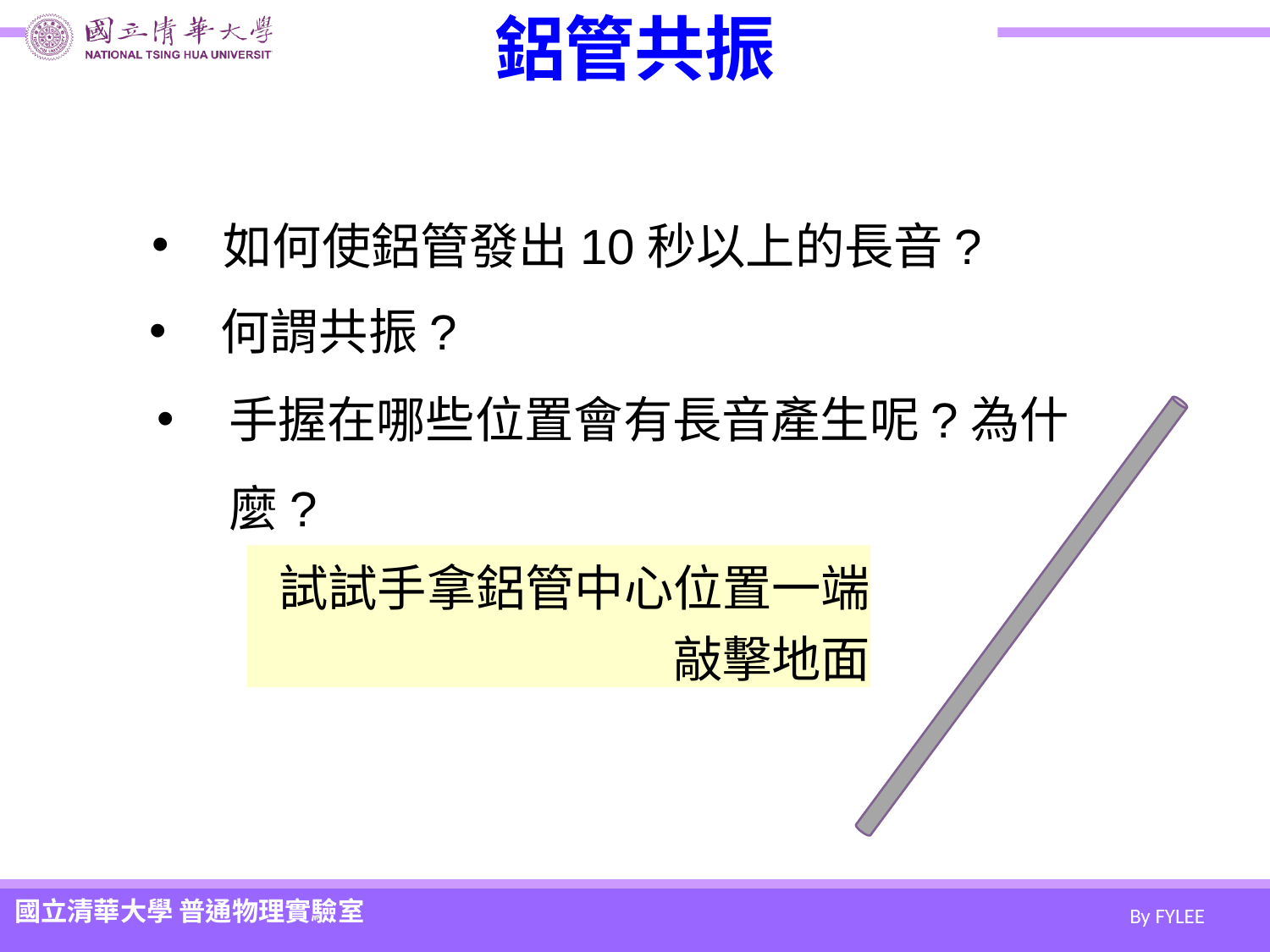

# 鋁管共振
如何使鋁管發出10秒以上的長音?
何謂共振?

手握在哪些位置會有長音產生呢?為什麼?
試試手拿鋁管中心位置一端敲擊地面